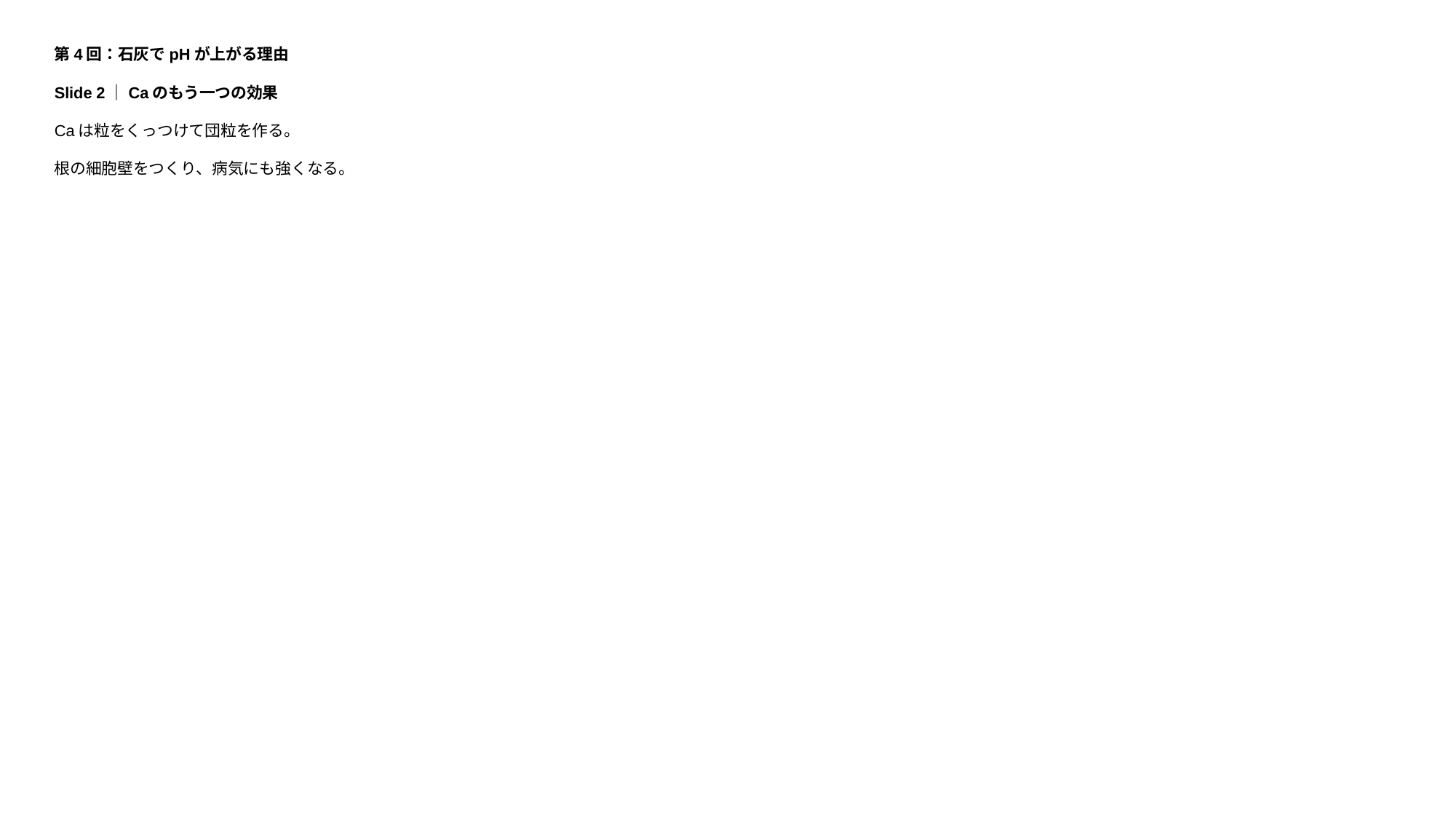

第4回：石灰でpHが上がる理由

Slide 2｜Caのもう一つの効果

Caは粒をくっつけて団粒を作る。

根の細胞壁をつくり、病気にも強くなる。